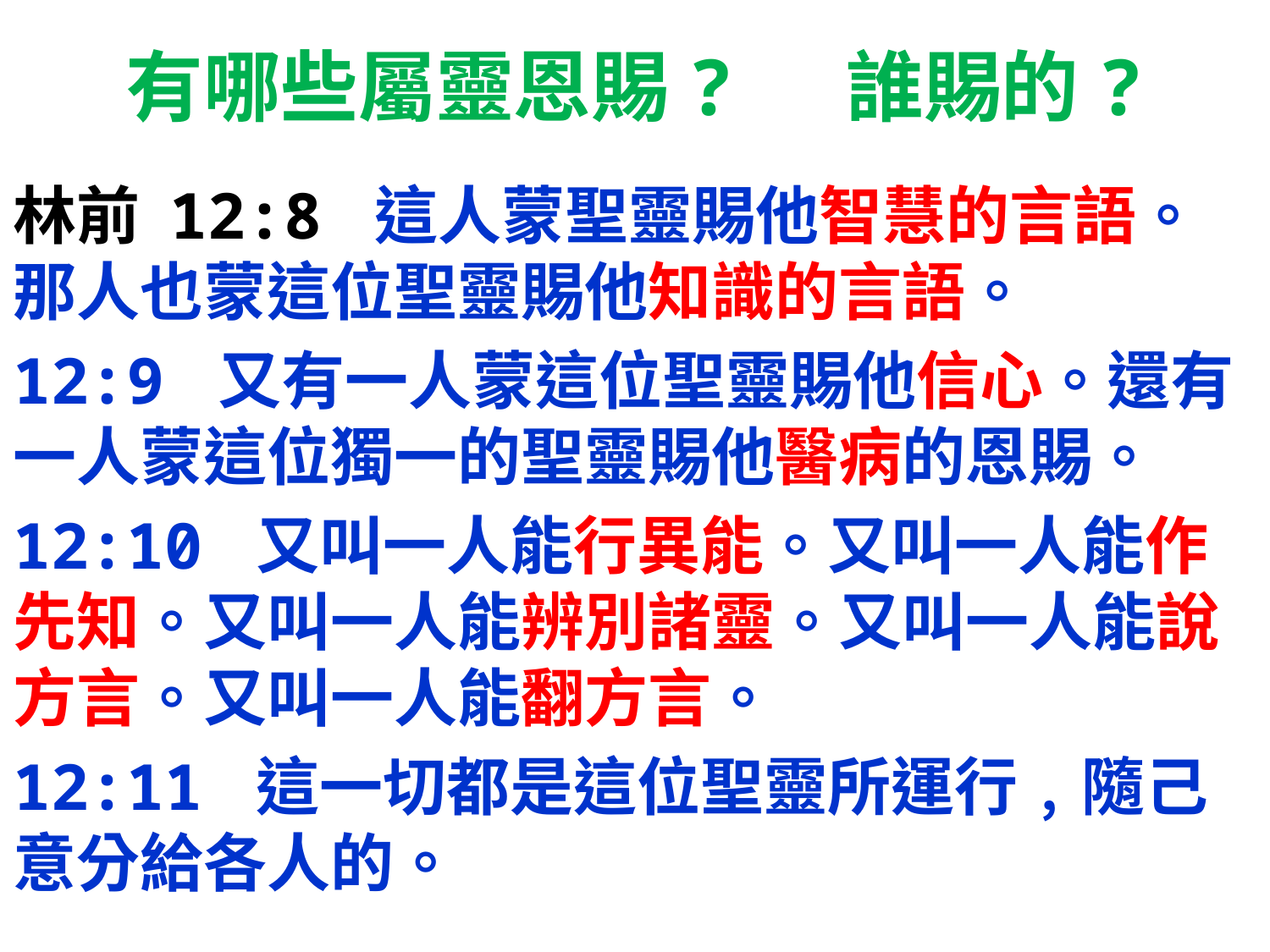

# 有哪些屬靈恩賜?  誰賜的?
林前 12:8 這人蒙聖靈賜他智慧的言語。那人也蒙這位聖靈賜他知識的言語。
12:9 又有一人蒙這位聖靈賜他信心。還有一人蒙這位獨一的聖靈賜他醫病的恩賜。
12:10 又叫一人能行異能。又叫一人能作先知。又叫一人能辨別諸靈。又叫一人能說方言。又叫一人能翻方言。
12:11 這一切都是這位聖靈所運行﹐隨己意分給各人的。